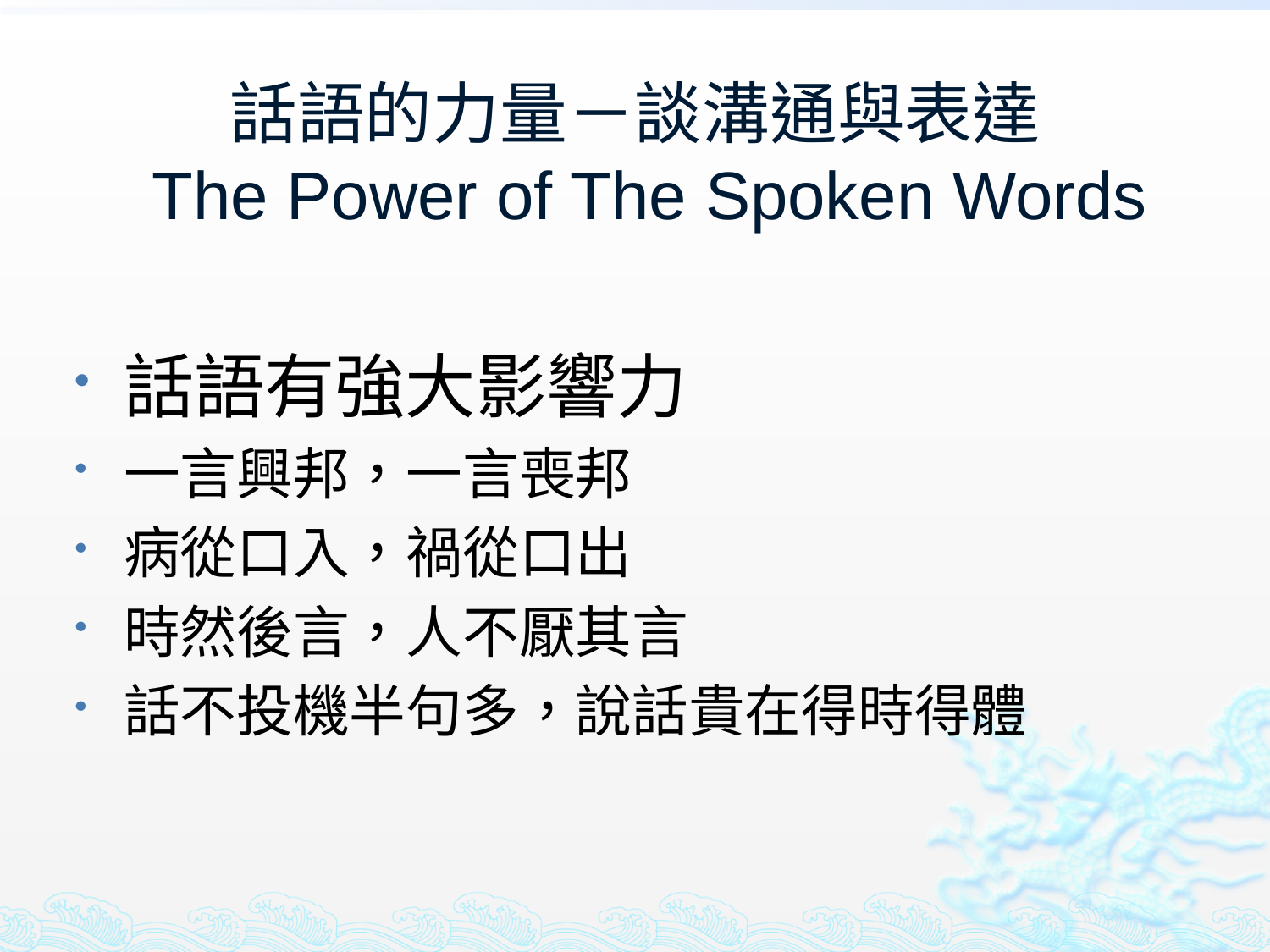

# 話語的力量－談溝通與表達 The Power of The Spoken Words
話語有強大影響力
一言興邦，一言喪邦
病從口入，禍從口出
時然後言，人不厭其言
話不投機半句多，說話貴在得時得體